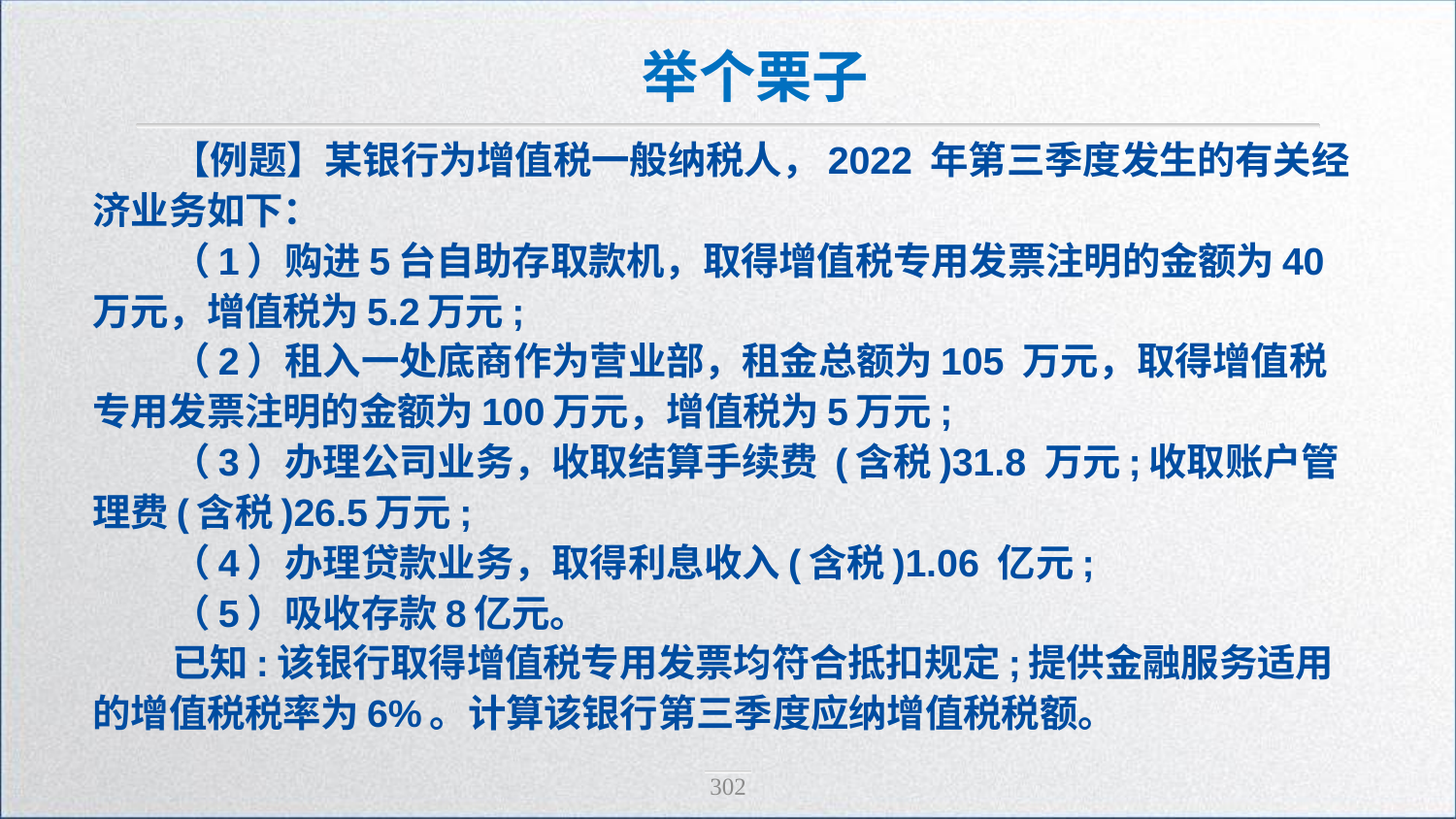

举个栗子
【例题】某银行为增值税一般纳税人，2022 年第三季度发生的有关经济业务如下：
（1）购进5台自助存取款机，取得增值税专用发票注明的金额为40万元，增值税为5.2万元;
（2）租入一处底商作为营业部，租金总额为105 万元，取得增值税专用发票注明的金额为100万元，增值税为5万元;
（3）办理公司业务，收取结算手续费 (含税)31.8 万元;收取账户管理费(含税)26.5万元;
（4）办理贷款业务，取得利息收入(含税)1.06 亿元;
（5）吸收存款8亿元。
已知:该银行取得增值税专用发票均符合抵扣规定;提供金融服务适用的增值税税率为6%。计算该银行第三季度应纳增值税税额。
302